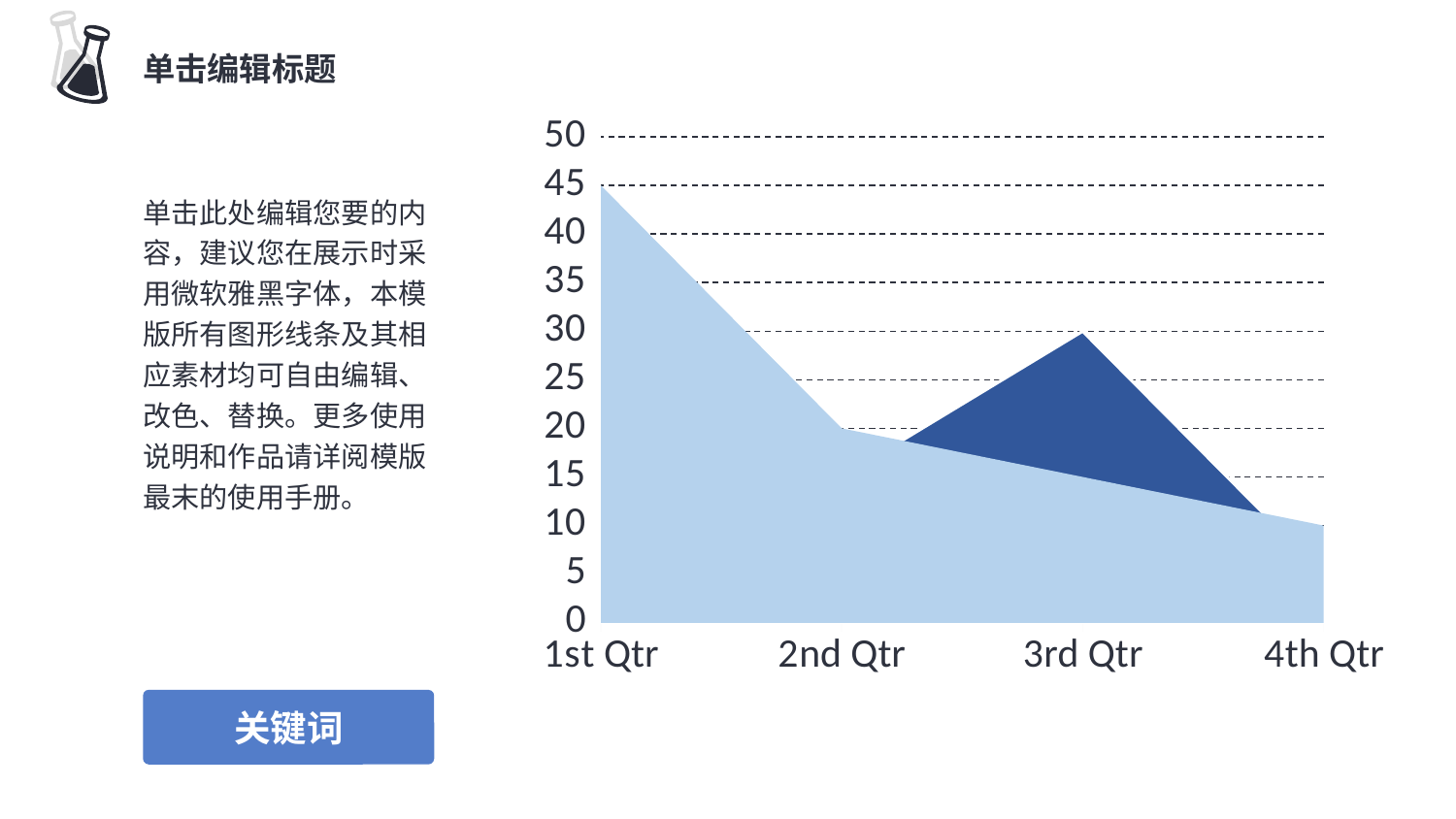

单击编辑标题

### Chart

| Category | Sales | Column1 |
|---|---|---|
| 1st Qtr | 45.0 | 20.0 |
| 2nd Qtr | 20.0 | 15.0 |
| 3rd Qtr | 15.0 | 30.0 |
| 4th Qtr | 10.0 | 5.0 |
单击此处编辑您要的内容，建议您在展示时采用微软雅黑字体，本模版所有图形线条及其相应素材均可自由编辑、改色、替换。更多使用说明和作品请详阅模版最末的使用手册。
关键词